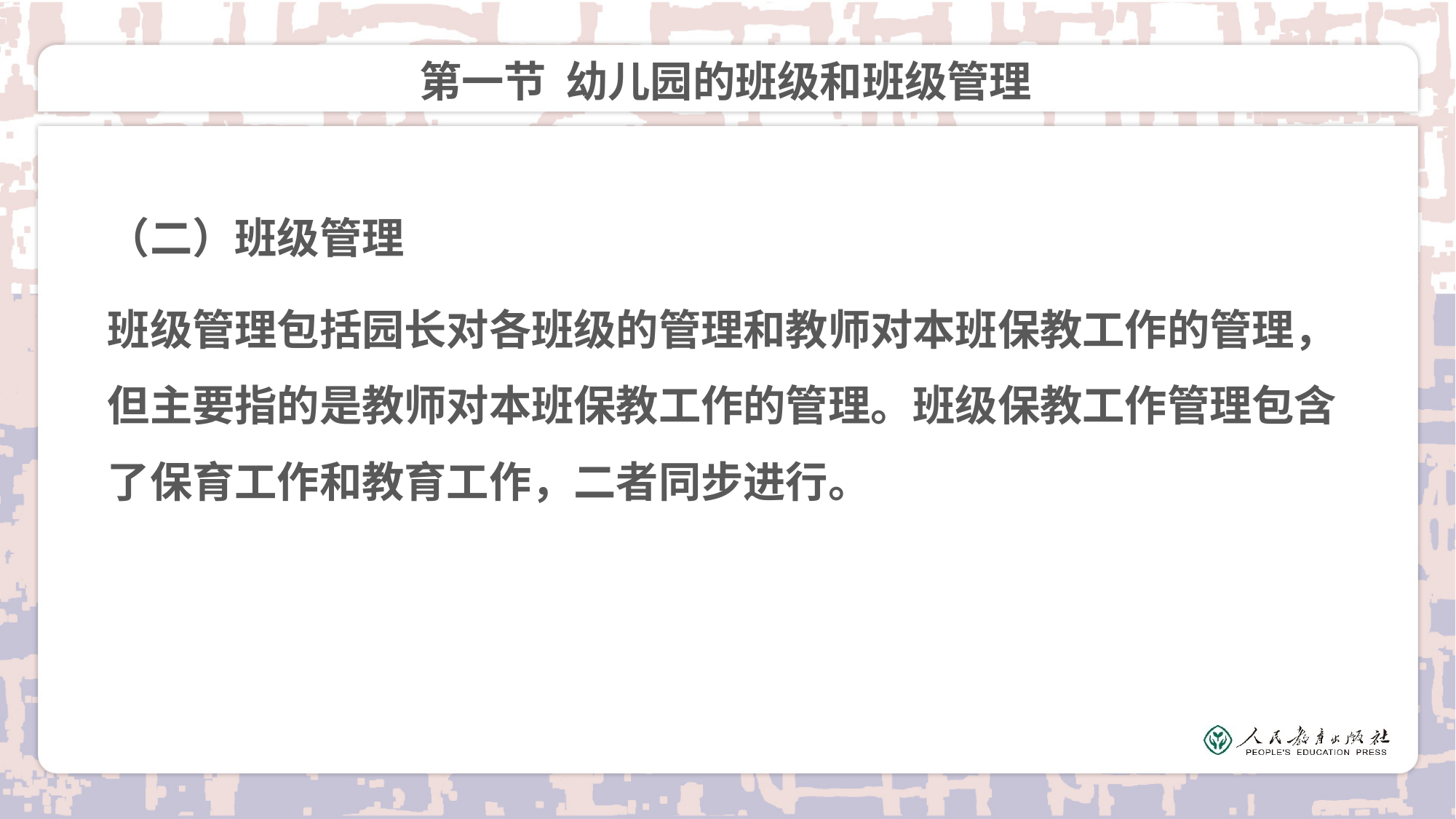

# 第一节  幼儿园的班级和班级管理
（二）班级管理
班级管理包括园长对各班级的管理和教师对本班保教工作的管理，但主要指的是教师对本班保教工作的管理。班级保教工作管理包含了保育工作和教育工作，二者同步进行。